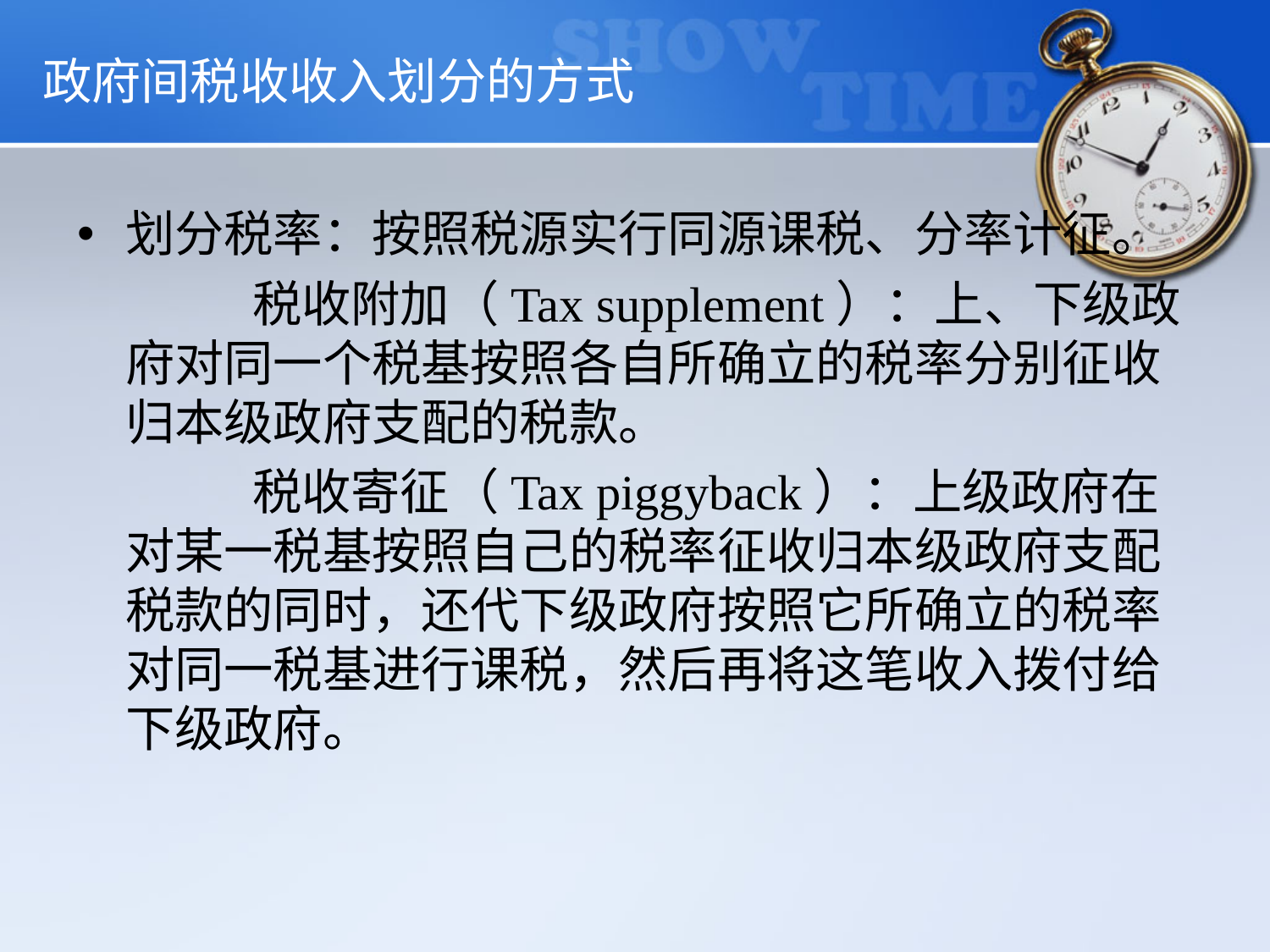

# 政府间税收收入划分的方式
划分税率：按照税源实行同源课税、分率计征。
		税收附加（Tax supplement）：上、下级政府对同一个税基按照各自所确立的税率分别征收归本级政府支配的税款。
		税收寄征（Tax piggyback）：上级政府在对某一税基按照自己的税率征收归本级政府支配税款的同时，还代下级政府按照它所确立的税率对同一税基进行课税，然后再将这笔收入拨付给下级政府。